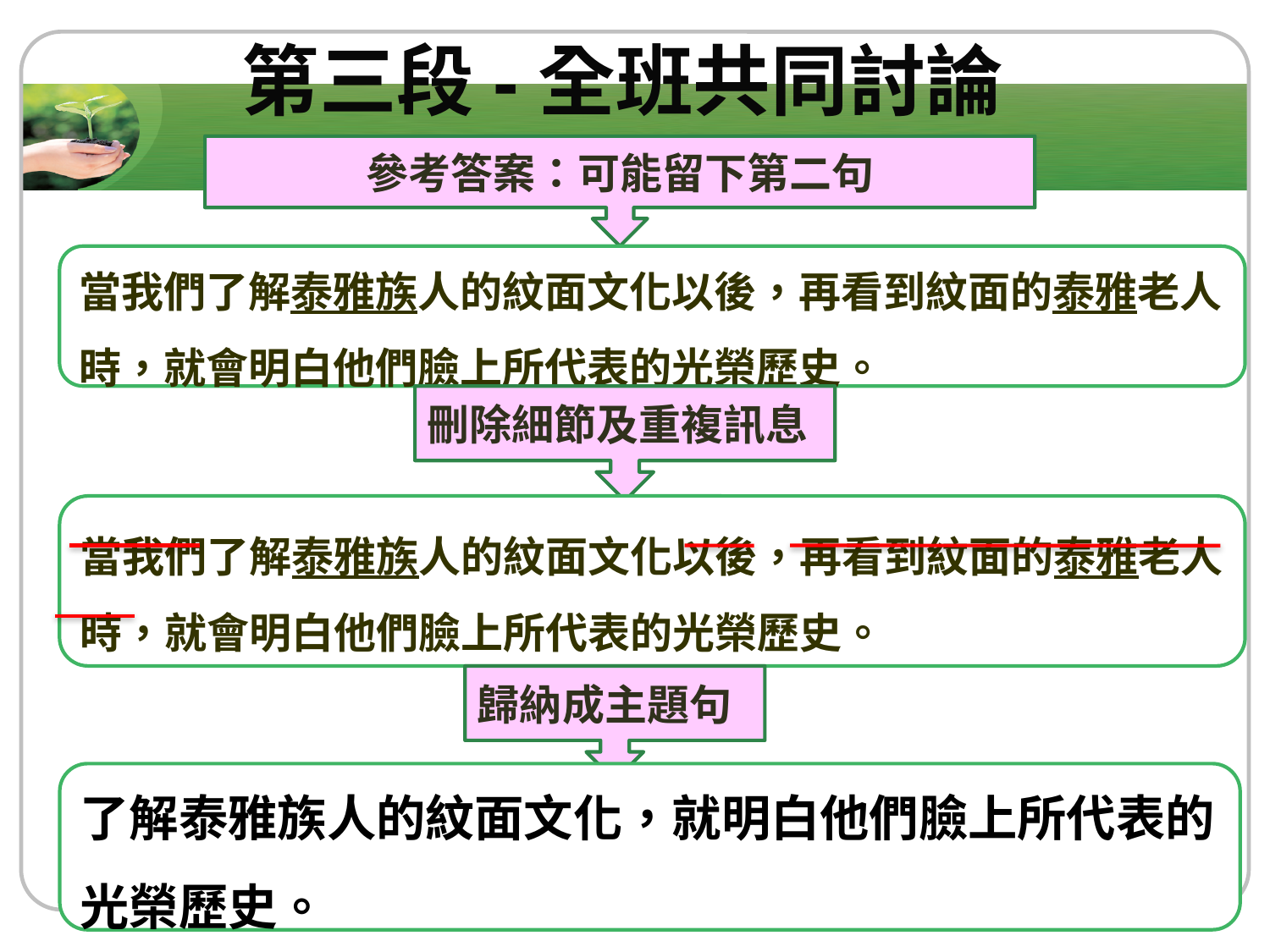

第三段-全班共同討論
參考答案：可能留下第二句
當我們了解泰雅族人的紋面文化以後，再看到紋面的泰雅老人時，就會明白他們臉上所代表的光榮歷史。
刪除細節及重複訊息
當我們了解泰雅族人的紋面文化以後，再看到紋面的泰雅老人時，就會明白他們臉上所代表的光榮歷史。
歸納成主題句
了解泰雅族人的紋面文化，就明白他們臉上所代表的光榮歷史。